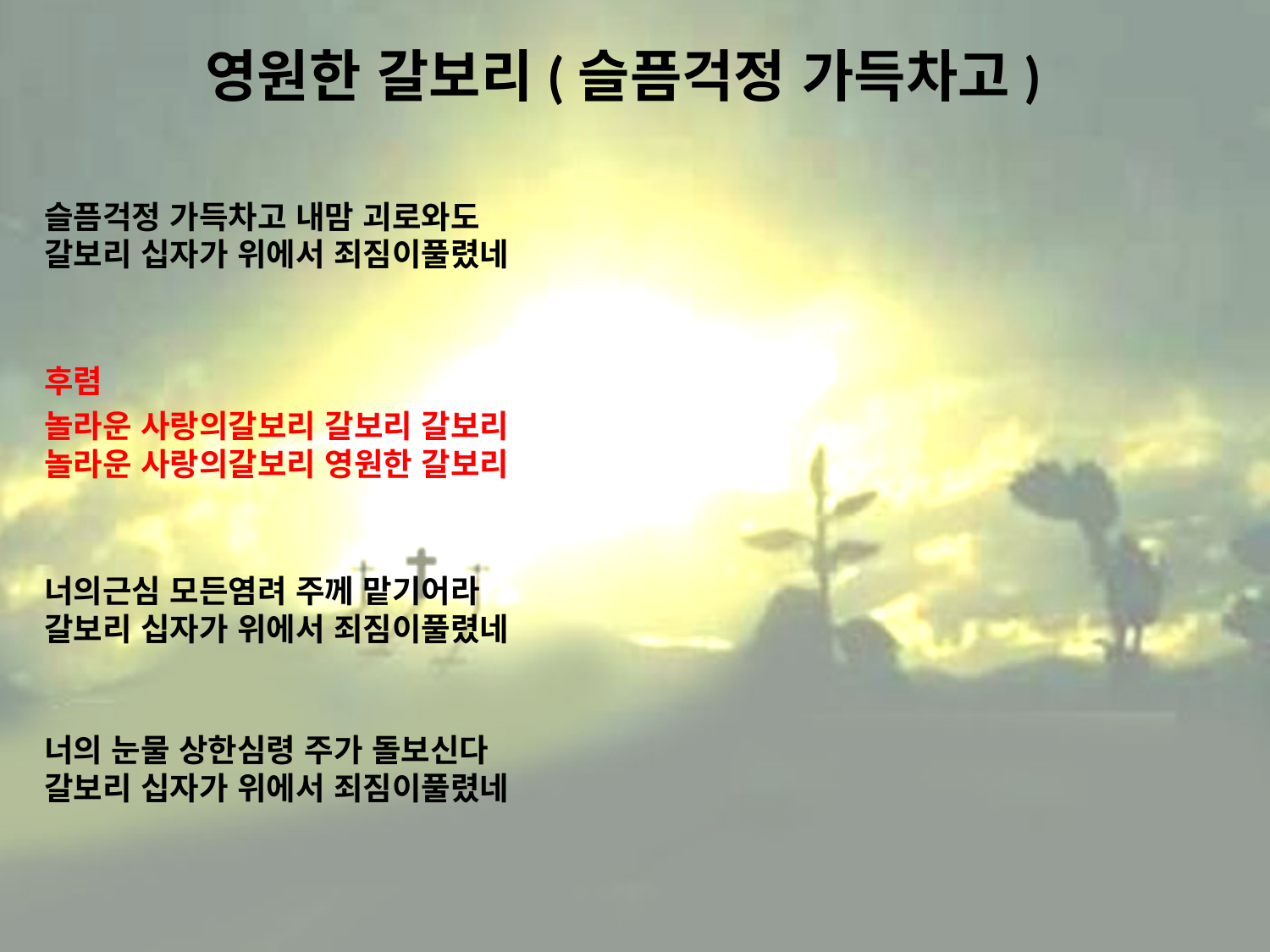

# 영원한 갈보리(슬픔걱정 가득차고)
슬픔걱정 가득차고 내맘 괴로와도
갈보리 십자가 위에서 죄짐이풀렸네

후렴
놀라운 사랑의갈보리 갈보리 갈보리
놀라운 사랑의갈보리 영원한 갈보리

너의근심 모든염려 주께 맡기어라
갈보리 십자가 위에서 죄짐이풀렸네
너의 눈물 상한심령 주가 돌보신다
갈보리 십자가 위에서 죄짐이풀렸네